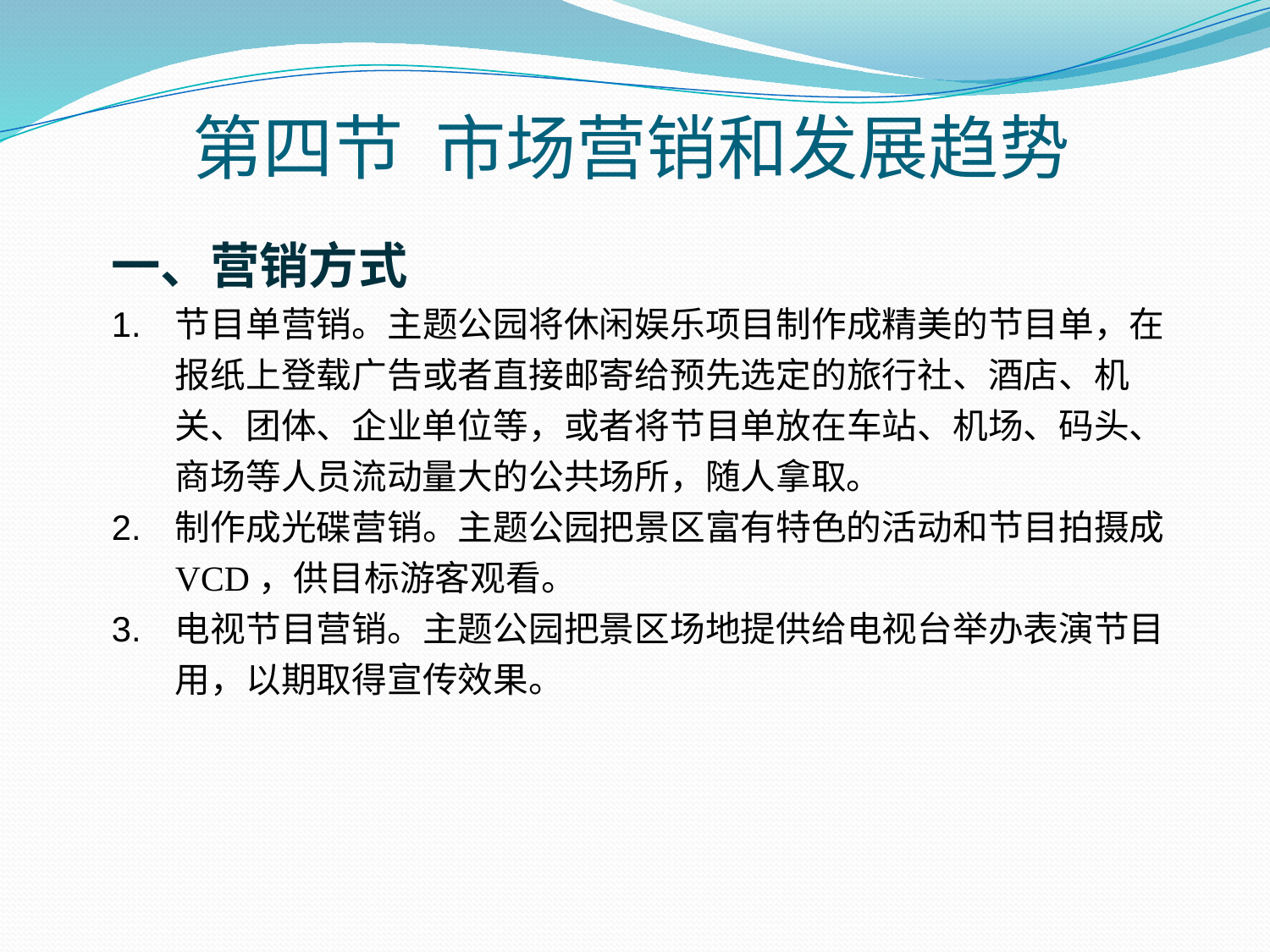

第四节  市场营销和发展趋势
一、营销方式
节目单营销。主题公园将休闲娱乐项目制作成精美的节目单，在报纸上登载广告或者直接邮寄给预先选定的旅行社、酒店、机关、团体、企业单位等，或者将节目单放在车站、机场、码头、商场等人员流动量大的公共场所，随人拿取。
制作成光碟营销。主题公园把景区富有特色的活动和节目拍摄成VCD，供目标游客观看。
电视节目营销。主题公园把景区场地提供给电视台举办表演节目用，以期取得宣传效果。